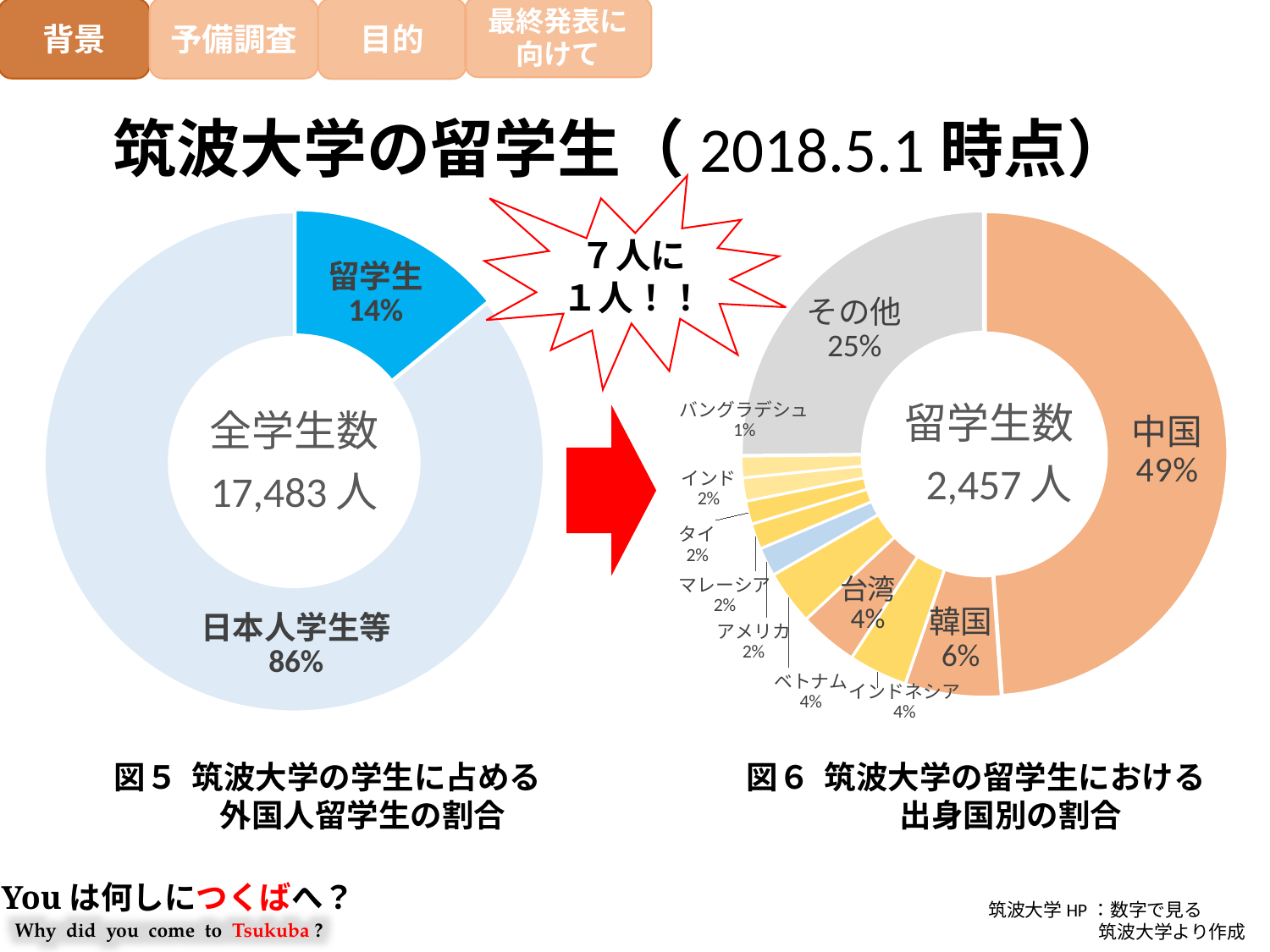

最終発表に
向けて
予備調査
目的
背景
# 筑波大学の留学生（2018.5.1時点）
７人に
１人！！

### Chart: 全学生数
17,483人

| Category |  |
|---|---|
| 留学生 | 2457.0 |
| 日本人学生等 | 15026.0 |

### Chart: 留学生数
  2,457人

| Category |  |
|---|---|
| 中国 | 1201.0 |
| 韓国 | 157.0 |
| インドネシア | 96.0 |
| 台湾 | 96.0 |
| ベトナム | 89.0 |
| アメリカ | 47.0 |
| マレーシア | 42.0 |
| タイ | 38.0 |
| インド | 38.0 |
| バングラデシュ | 35.0 |
| その他 | 618.0 |
図６  筑波大学の留学生における
　　 出身国別の割合
図５  筑波大学の学生に占める
　　 外国人留学生の割合
Youは何しにつくばへ？
筑波大学HP：数字で見る
　　　　　　筑波大学より作成
Why  did  you  come  to  Tsukuba ?